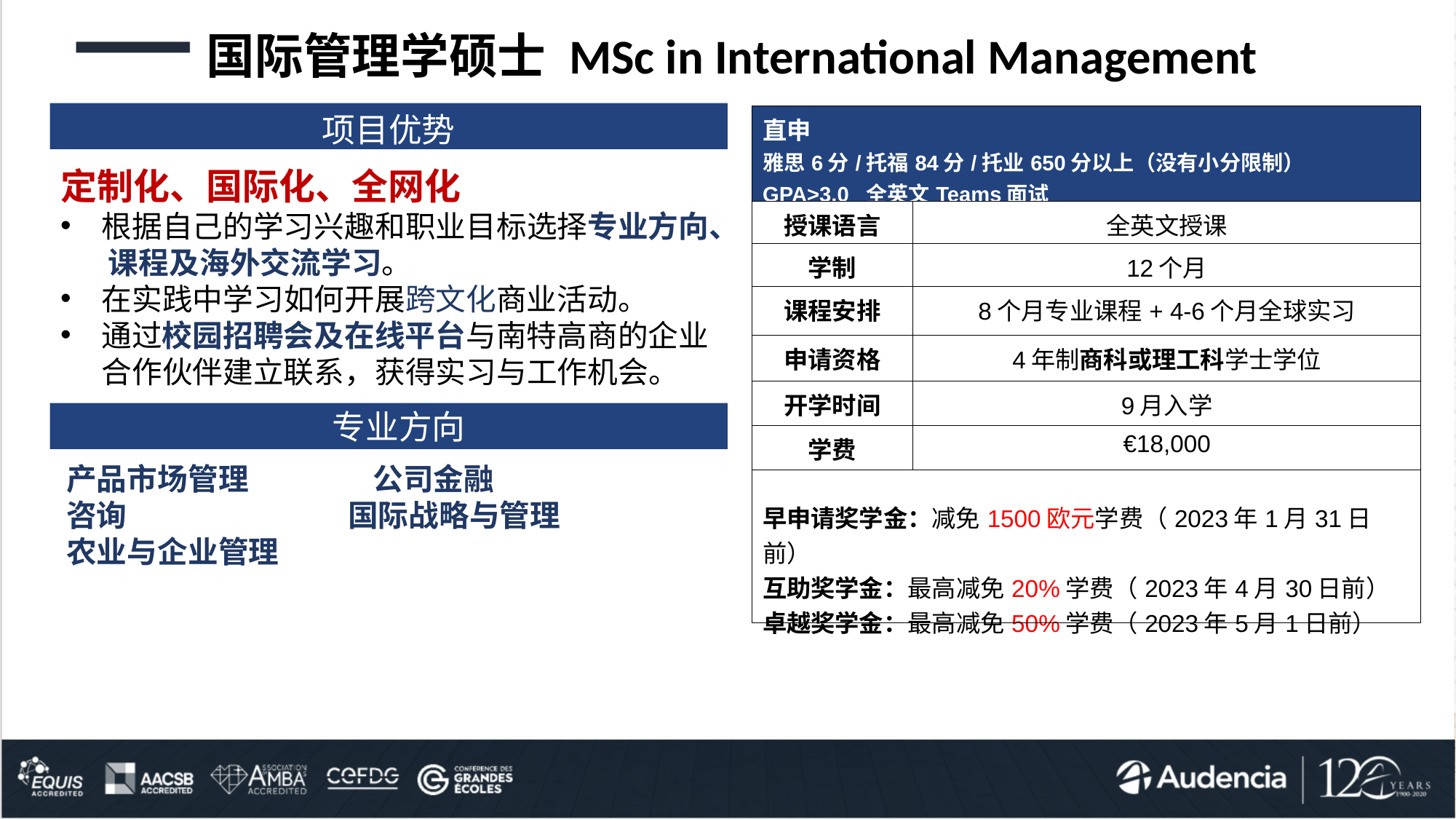

# 国际管理学硕士 MSc in International Management

项目优势
项目介绍
| 直申 雅思6分/托福84分/托业650分以上（没有小分限制） GPA>3.0 全英文Teams面试 |  |
| --- | --- |
| 授课语言 | 全英文授课 |
| 学制 | 12个月 |
| 课程安排 | 8个月专业课程+ 4-6个月全球实习 |
| 申请资格 | 4年制商科或理工科学士学位 |
| 开学时间 | 9月入学 |
| 学费 | €18,000 |
| 早申请奖学金：减免1500欧元学费（2023年1月31日前） 互助奖学金：最高减免20%学费（2023年4月30日前） 卓越奖学金：最高减免50%学费（2023年5月1日前） |  |
定制化、国际化、全网化
根据自己的学习兴趣和职业目标选择专业方向、 课程及海外交流学习。
在实践中学习如何开展跨文化商业活动。
通过校园招聘会及在线平台与南特高商的企业合作伙伴建立联系，获得实习与工作机会。

专业方向
申请条件
产品市场管理                  公司金融
咨询                                国际战略与管理
农业与企业管理